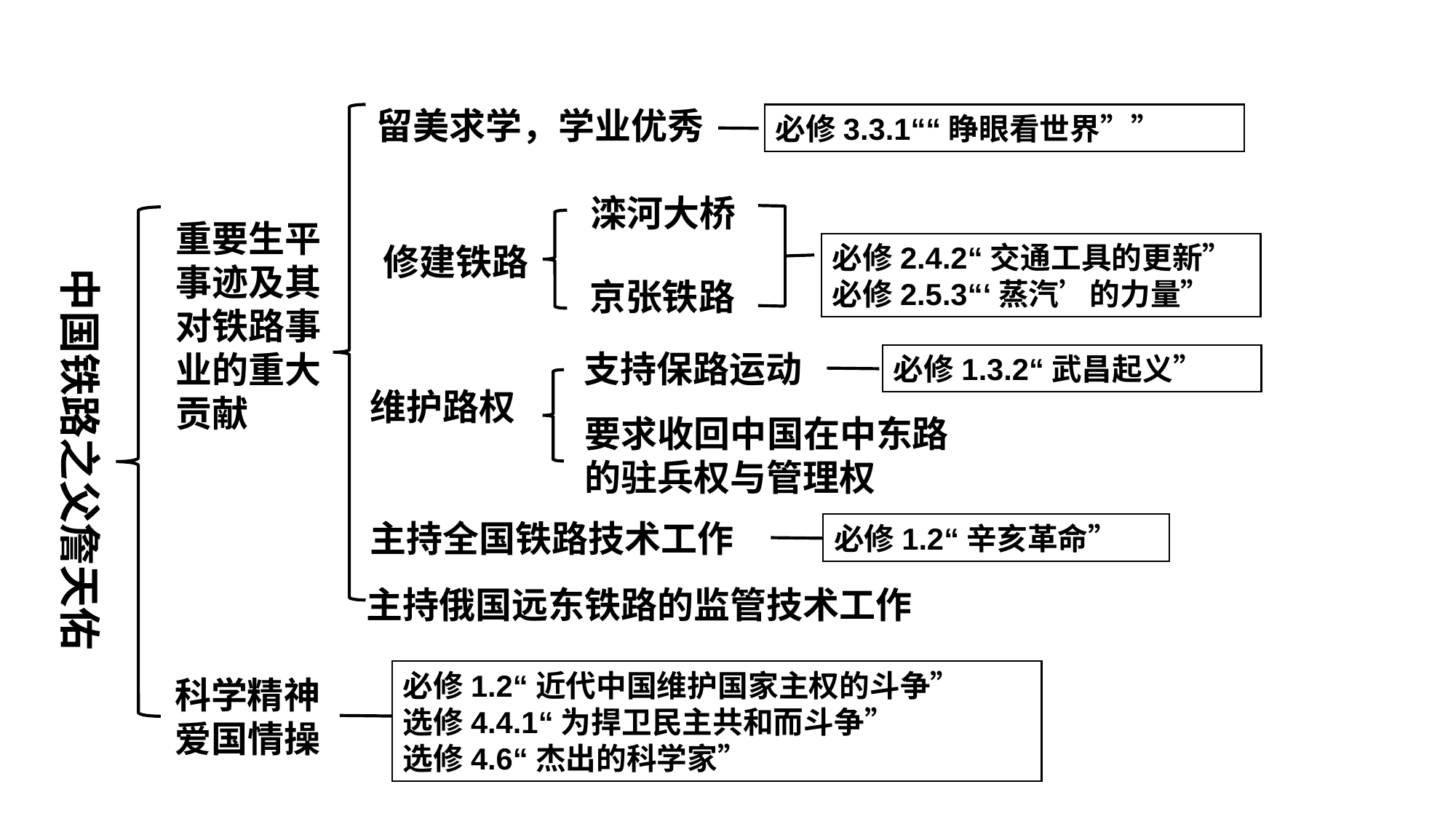

留美求学，学业优秀

重要生平事迹及其对铁路事业的重大贡献
必修3.3.1““睁眼看世界””
滦河大桥

修建铁路
京张铁路
中国铁路之父詹天佑
必修2.4.2“交通工具的更新”
必修2.5.3“‘蒸汽’的力量”

支持保路运动
必修1.3.2“武昌起义”

维护路权
要求收回中国在中东路的驻兵权与管理权
主持全国铁路技术工作
必修1.2“辛亥革命”
主持俄国远东铁路的监管技术工作
必修1.2“近代中国维护国家主权的斗争”
选修4.4.1“为捍卫民主共和而斗争”
选修4.6“杰出的科学家”
科学精神爱国情操